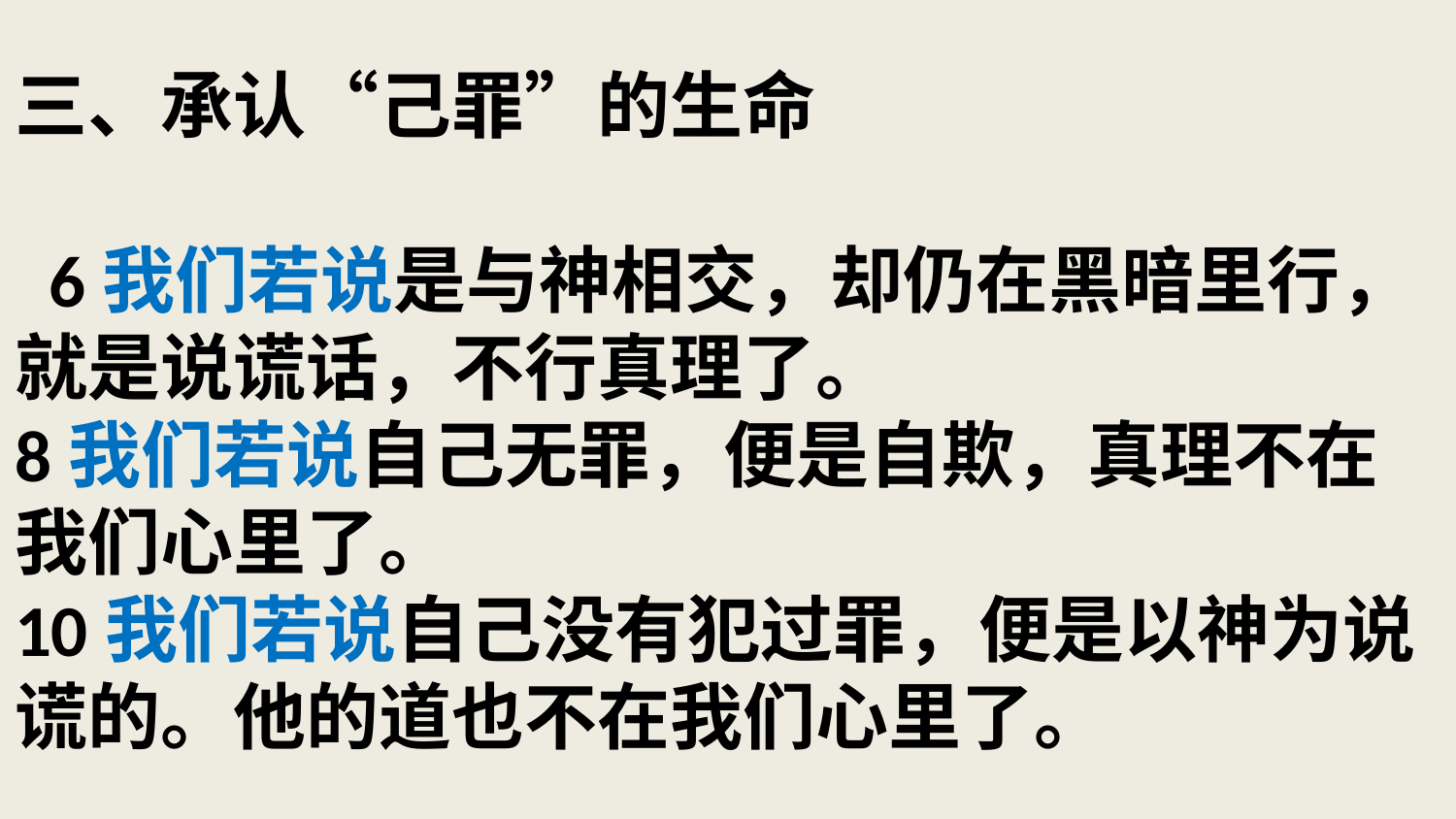

# 三、承认“己罪”的生命 6我们若说是与神相交，却仍在黑暗里行，就是说谎话，不行真理了。 8我们若说自己无罪，便是自欺，真理不在我们心里了。 10我们若说自己没有犯过罪，便是以神为说谎的。他的道也不在我们心里了。